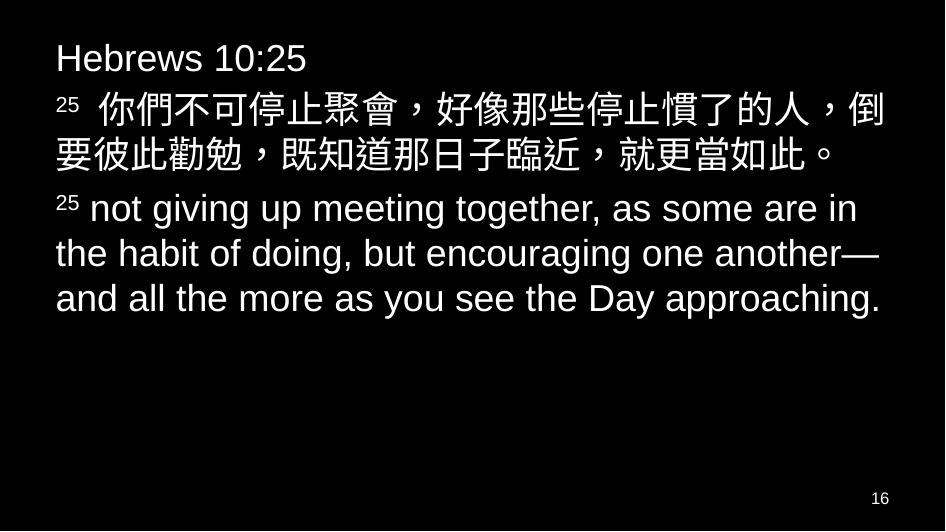

Hebrews 10:25
25 你們不可停止聚會，好像那些停止慣了的人，倒要彼此勸勉，既知道那日子臨近，就更當如此。
25 not giving up meeting together, as some are in the habit of doing, but encouraging one another—and all the more as you see the Day approaching.
16